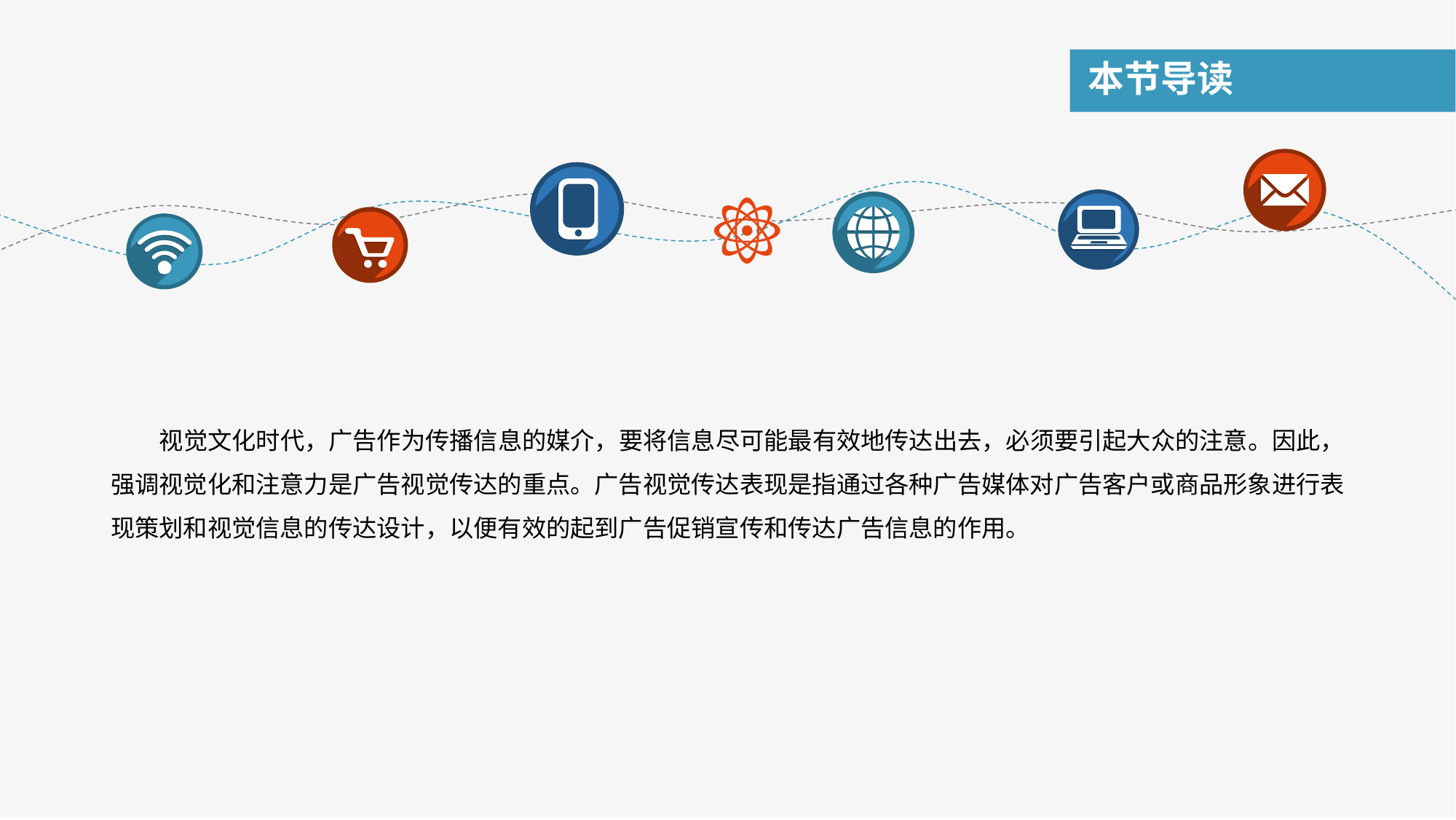

本节导读

视觉文化时代，广告作为传播信息的媒介，要将信息尽可能最有效地传达出去，必须要引起大众的注意。因此，强调视觉化和注意力是广告视觉传达的重点。广告视觉传达表现是指通过各种广告媒体对广告客户或商品形象进行表现策划和视觉信息的传达设计，以便有效的起到广告促销宣传和传达广告信息的作用。